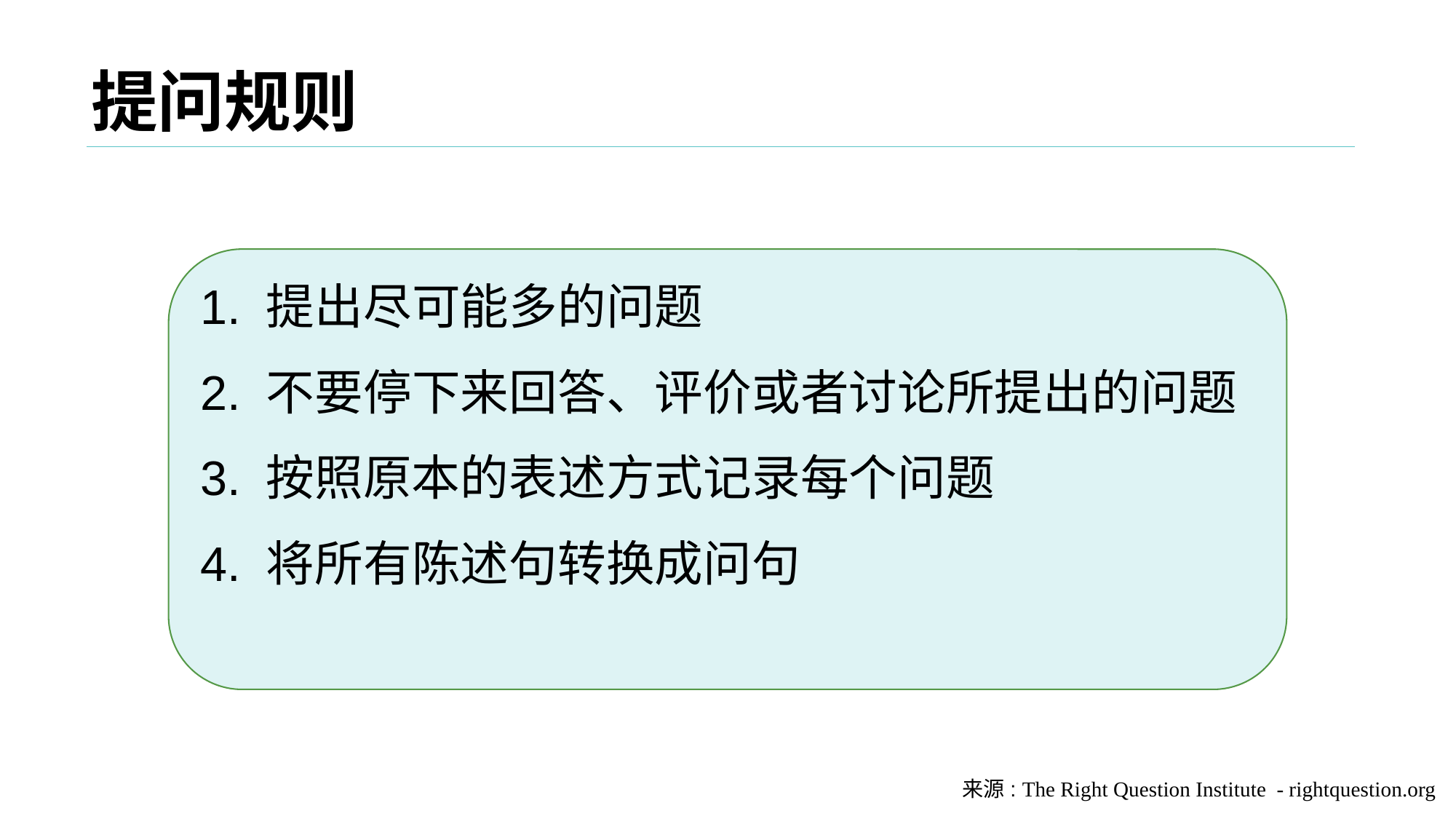

# 提问规则
1. 提出尽可能多的问题
2. 不要停下来回答、评价或者讨论所提出的问题
3. 按照原本的表述方式记录每个问题
4. 将所有陈述句转换成问句